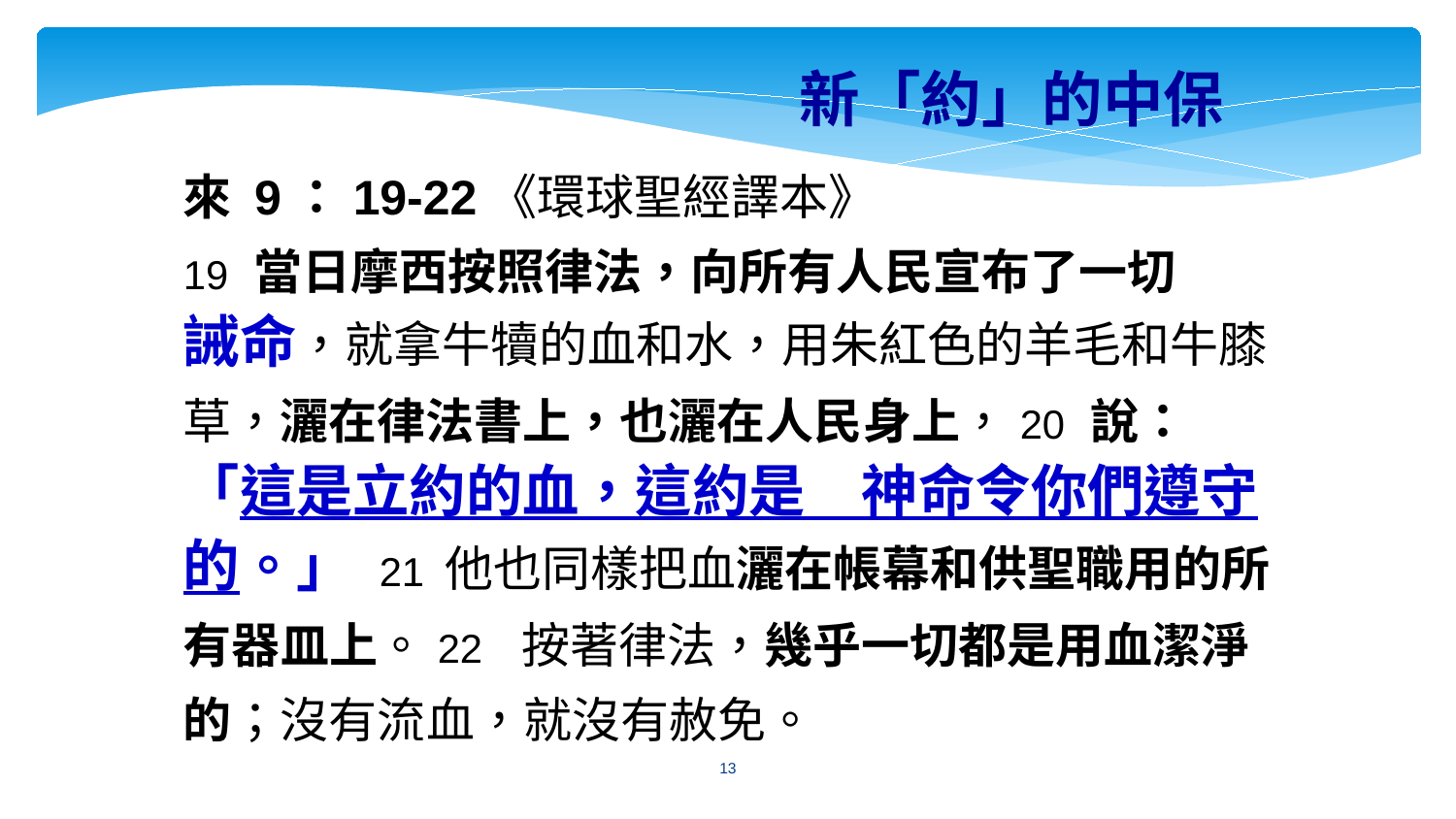

新「約」的中保
來 9：19-22《環球聖經譯本》
19 當日摩西按照律法，向所有人民宣布了一切
誡命，就拿牛犢的血和水，用朱紅色的羊毛和牛膝草，灑在律法書上，也灑在人民身上，20 說：「這是立約的血，這約是　神命令你們遵守的。」 21 他也同樣把血灑在帳幕和供聖職用的所有器皿上。22  按著律法，幾乎一切都是用血潔淨的；沒有流血，就沒有赦免。
13